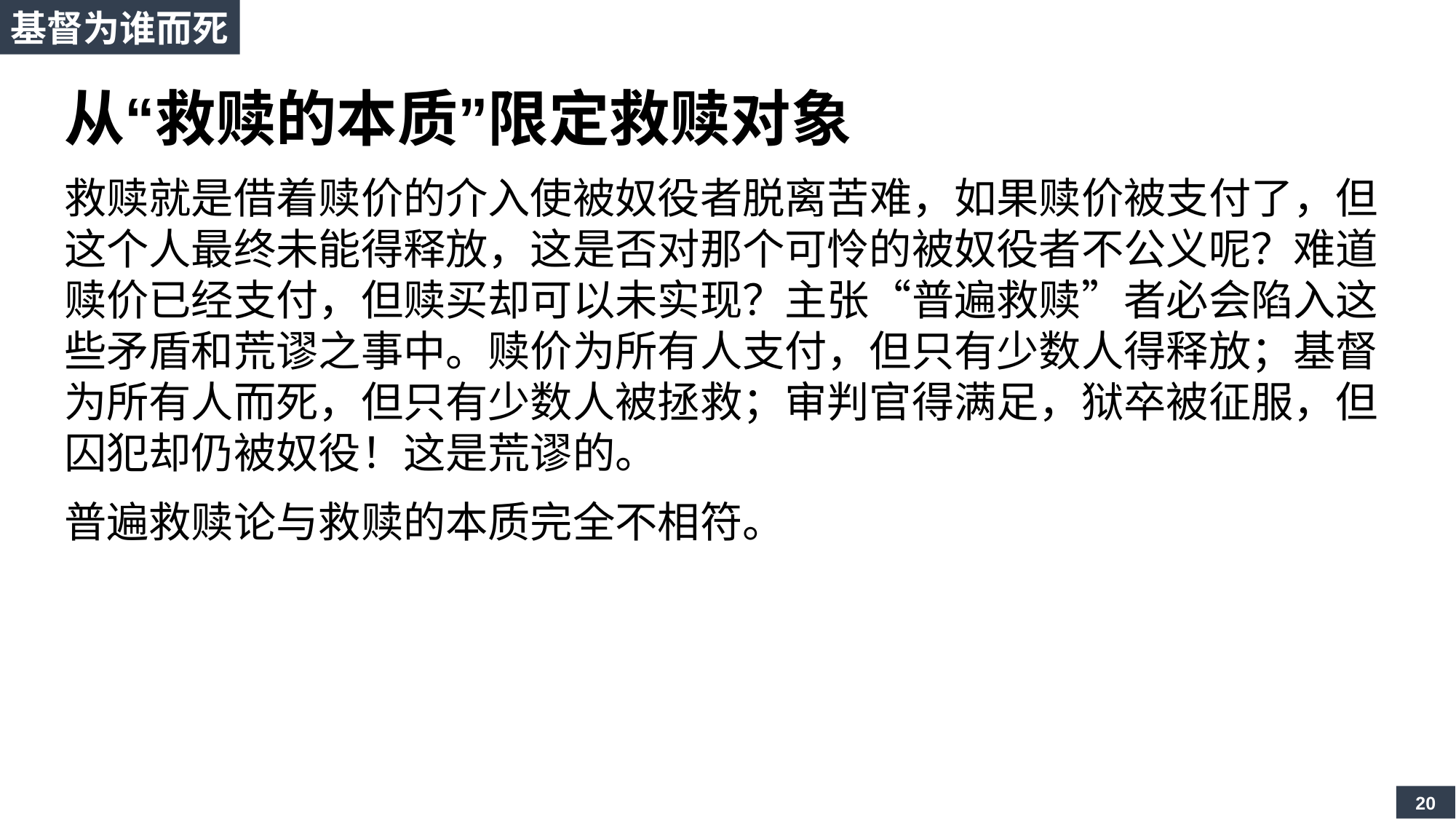

基督为谁而死
从“救赎的本质”限定救赎对象
救赎就是借着赎价的介入使被奴役者脱离苦难，如果赎价被支付了，但这个人最终未能得释放，这是否对那个可怜的被奴役者不公义呢？难道赎价已经支付，但赎买却可以未实现？主张“普遍救赎”者必会陷入这些矛盾和荒谬之事中。赎价为所有人支付，但只有少数人得释放；基督为所有人而死，但只有少数人被拯救；审判官得满足，狱卒被征服，但囚犯却仍被奴役！这是荒谬的。
普遍救赎论与救赎的本质完全不相符。
20